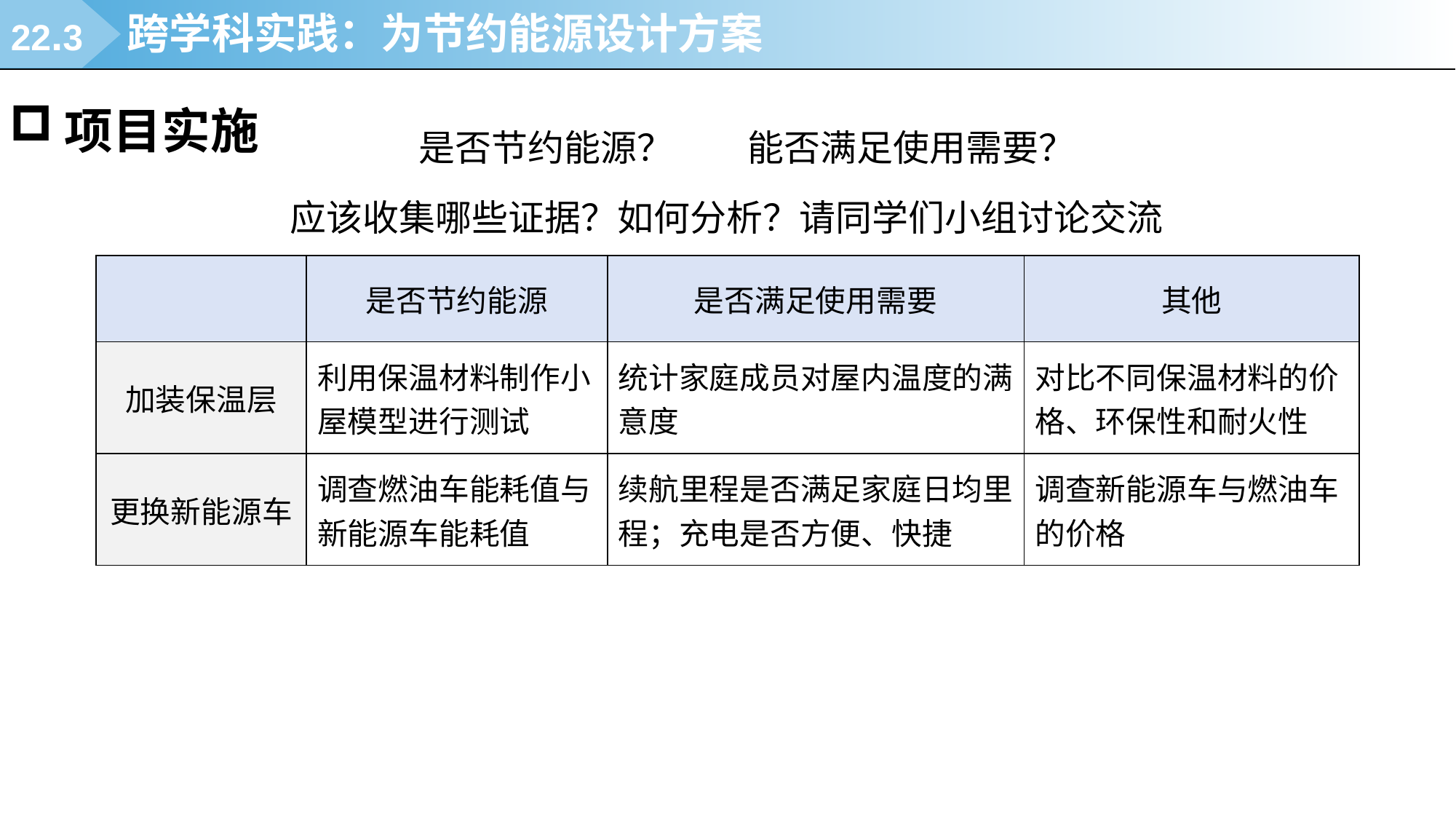

22.3
跨学科实践：为节约能源设计方案
项目实施
是否节约能源？
能否满足使用需要？
应该收集哪些证据？如何分析？请同学们小组讨论交流
|  | 是否节约能源 | 是否满足使用需要 | 其他 |
| --- | --- | --- | --- |
| 加装保温层 | 利用保温材料制作小屋模型进行测试 | 统计家庭成员对屋内温度的满意度 | 对比不同保温材料的价格、环保性和耐火性 |
| 更换新能源车 | 调查燃油车能耗值与新能源车能耗值 | 续航里程是否满足家庭日均里程；充电是否方便、快捷 | 调查新能源车与燃油车的价格 |